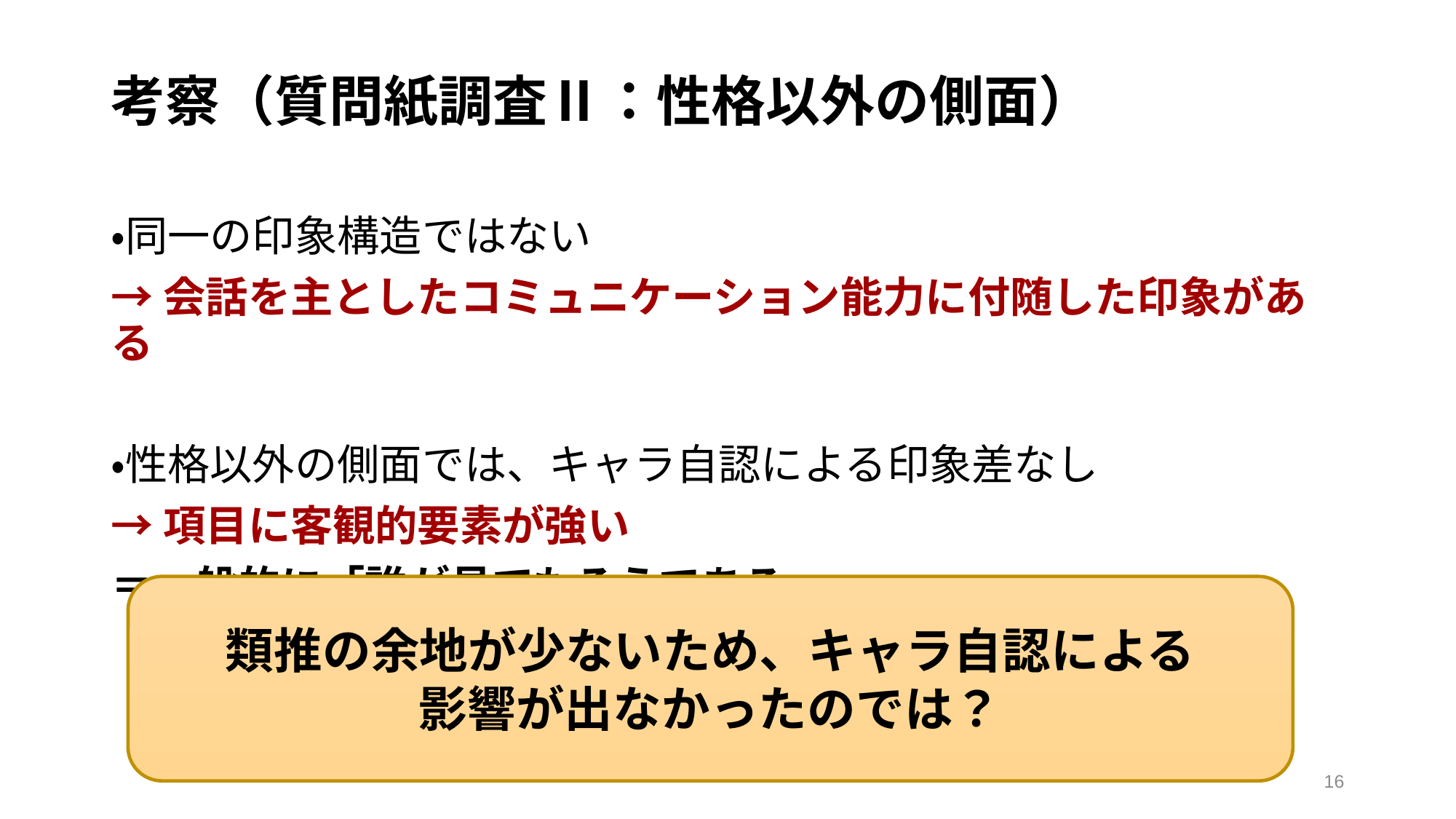

# 考察（質問紙調査Ⅱ：性格以外の側面）
・同一の印象構造ではない
→会話を主としたコミュニケーション能力に付随した印象がある

・性格以外の側面では、キャラ自認による印象差なし
→項目に客観的要素が強い
＝一般的に「誰が見てもそうである」

類推の余地が少ないため、キャラ自認による
影響が出なかったのでは？
16